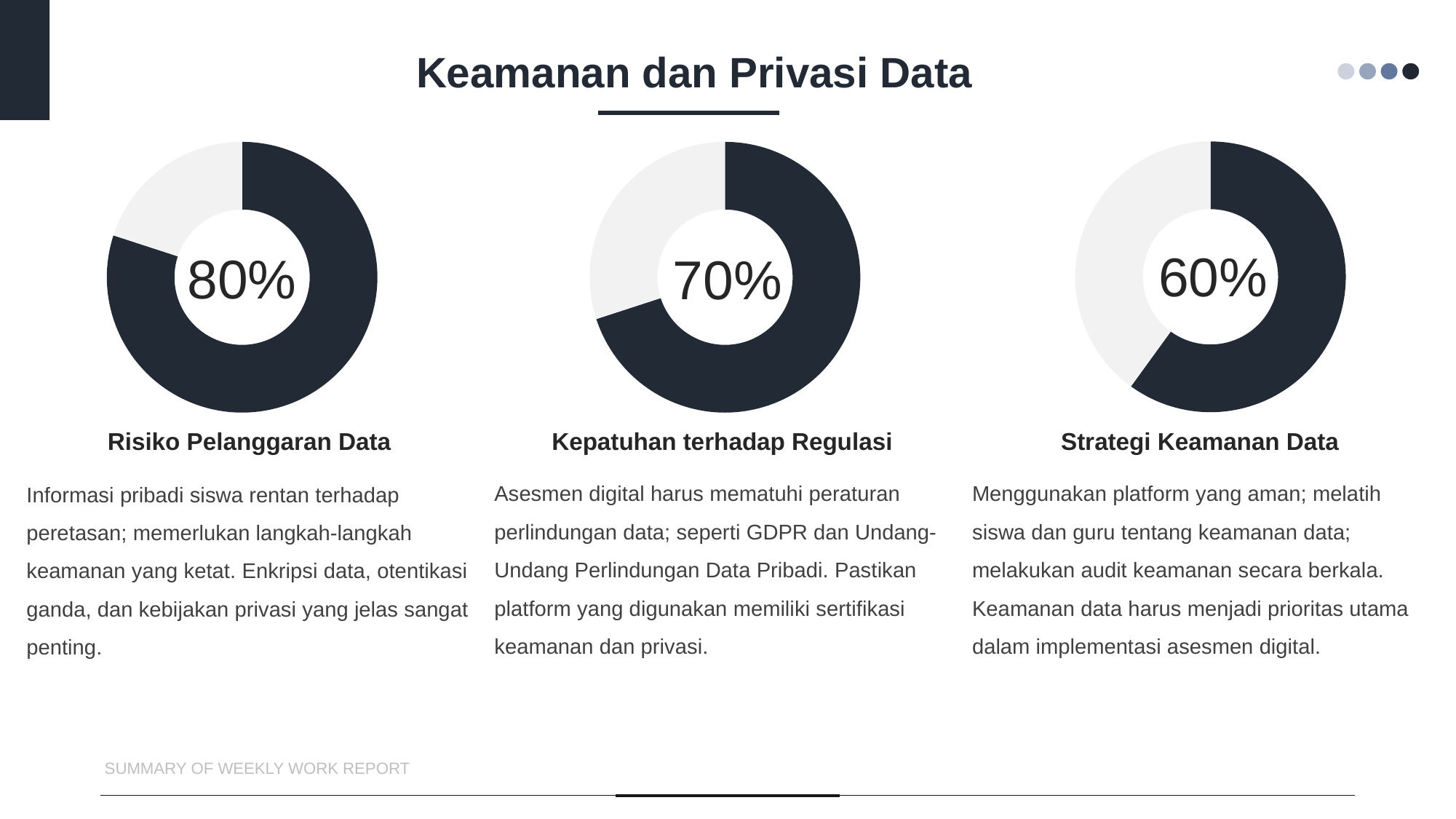

Keamanan dan Privasi Data

### Chart

| Category | 销售额 |
|---|---|
| 第一季度 | 6.0 |
| 第二季度 | 4.0 |

### Chart

| Category | 销售额 |
|---|---|
| 第一季度 | 8.0 |
| 第二季度 | 2.0 |

### Chart

| Category | 销售额 |
|---|---|
| 第一季度 | 7.0 |
| 第二季度 | 3.0 |
60%
80%
70%
Risiko Pelanggaran Data
Kepatuhan terhadap Regulasi
Strategi Keamanan Data
Asesmen digital harus mematuhi peraturan perlindungan data; seperti GDPR dan Undang-Undang Perlindungan Data Pribadi. Pastikan platform yang digunakan memiliki sertifikasi keamanan dan privasi.
Menggunakan platform yang aman; melatih siswa dan guru tentang keamanan data; melakukan audit keamanan secara berkala. Keamanan data harus menjadi prioritas utama dalam implementasi asesmen digital.
Informasi pribadi siswa rentan terhadap peretasan; memerlukan langkah-langkah keamanan yang ketat. Enkripsi data, otentikasi ganda, dan kebijakan privasi yang jelas sangat penting.
SUMMARY OF WEEKLY WORK REPORT